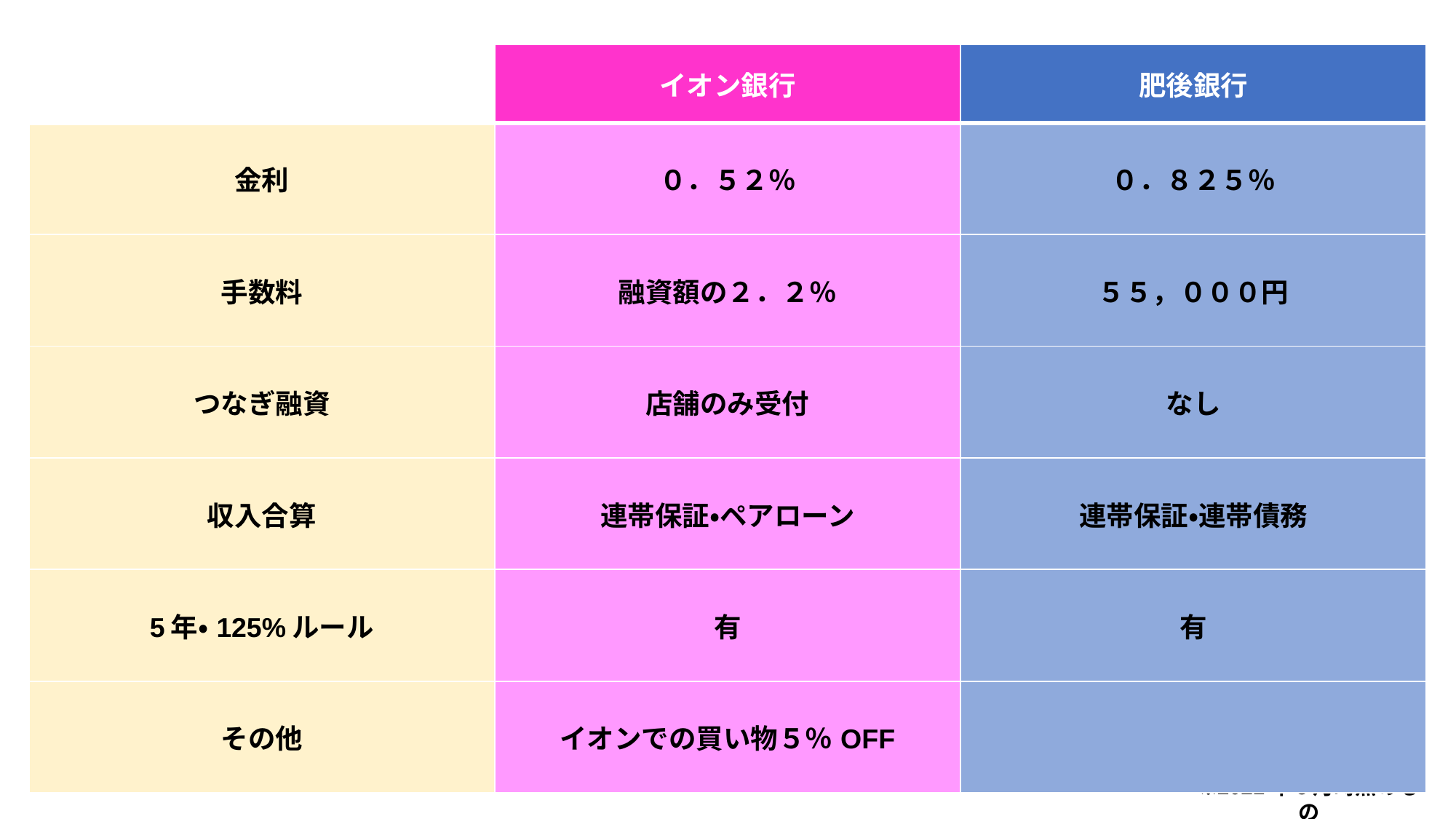

|  | イオン銀行 | 肥後銀行 |
| --- | --- | --- |
| 金利 | ０．５２％ | ０．８２５％ |
| 手数料 | 融資額の２．２％ | ５５，０００円 |
| つなぎ融資 | 店舗のみ受付 | なし |
| 収入合算 | 連帯保証・ペアローン | 連帯保証・連帯債務 |
| 5年・125%ルール | 有 | 有 |
| その他 | イオンでの買い物５％OFF |  |
※2021年5月時点のもの